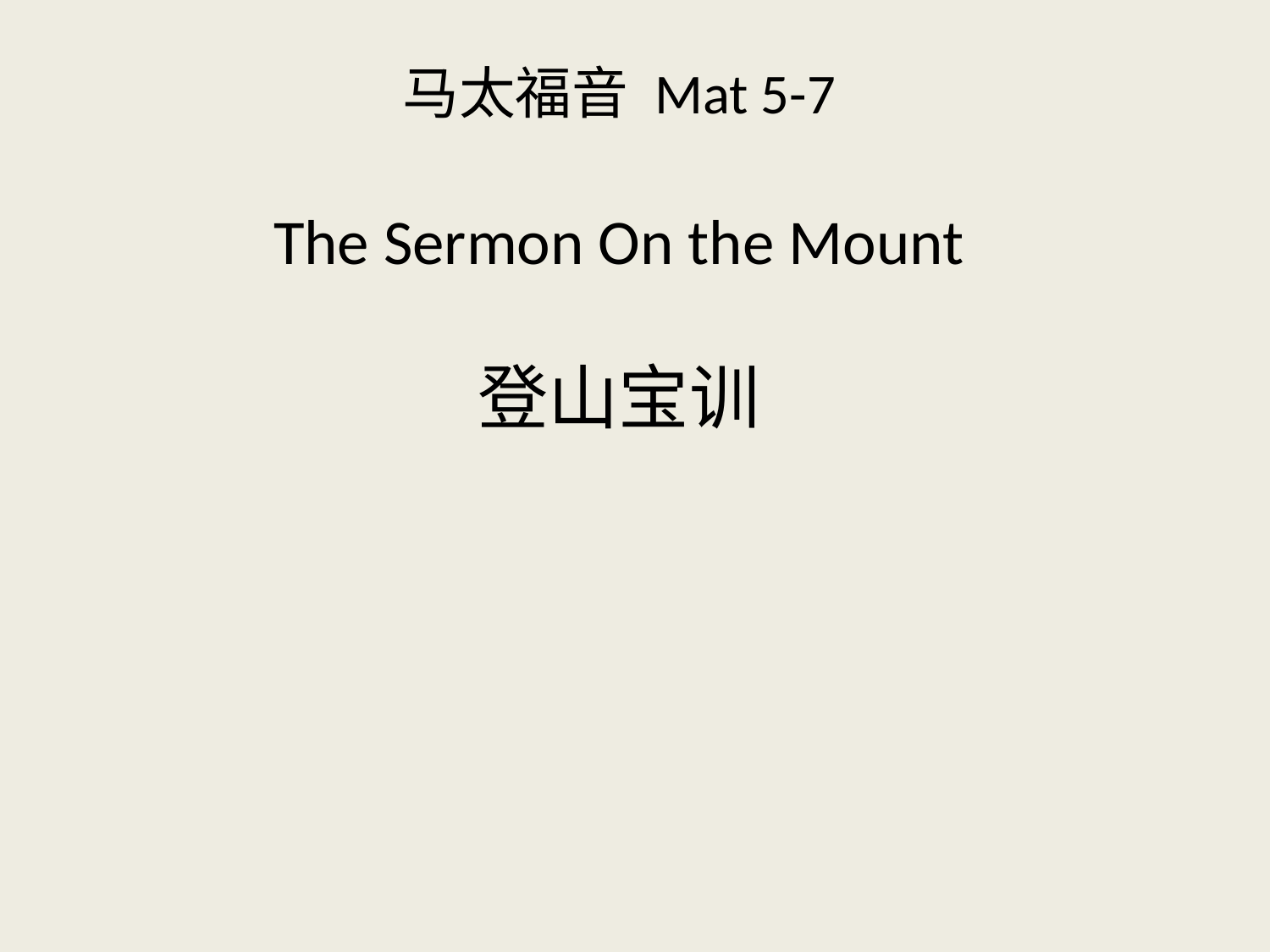

# 马太福音 Mat 5-7 The Sermon On the Mount 登山宝训